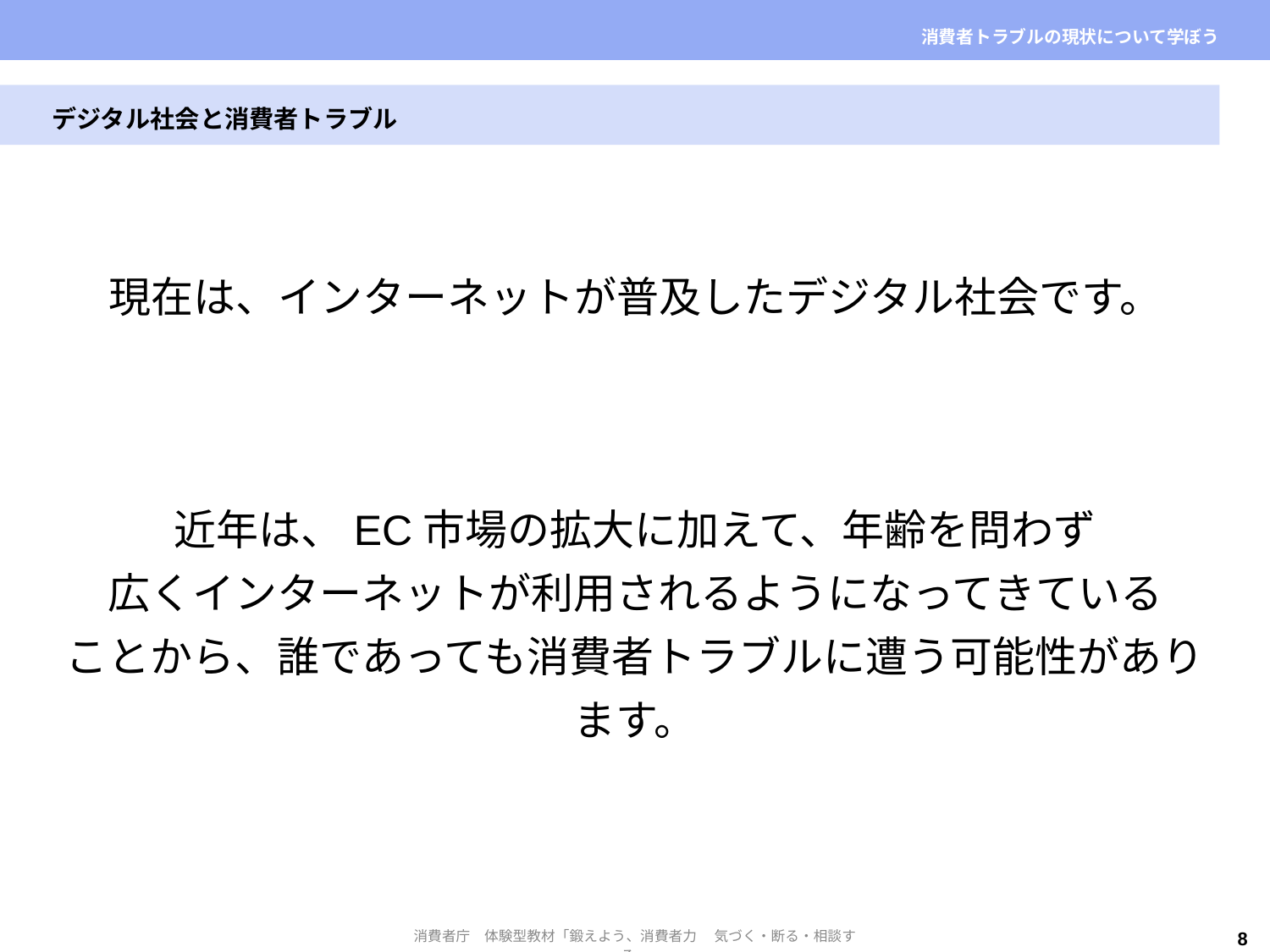

|  | 消費者トラブルの現状について学ぼう |
| --- | --- |

デジタル社会と消費者トラブル
現在は、インターネットが普及したデジタル社会です。

近年は、EC市場の拡大に加えて、年齢を問わず
広くインターネットが利用されるようになってきている
ことから、誰であっても消費者トラブルに遭う可能性があります。